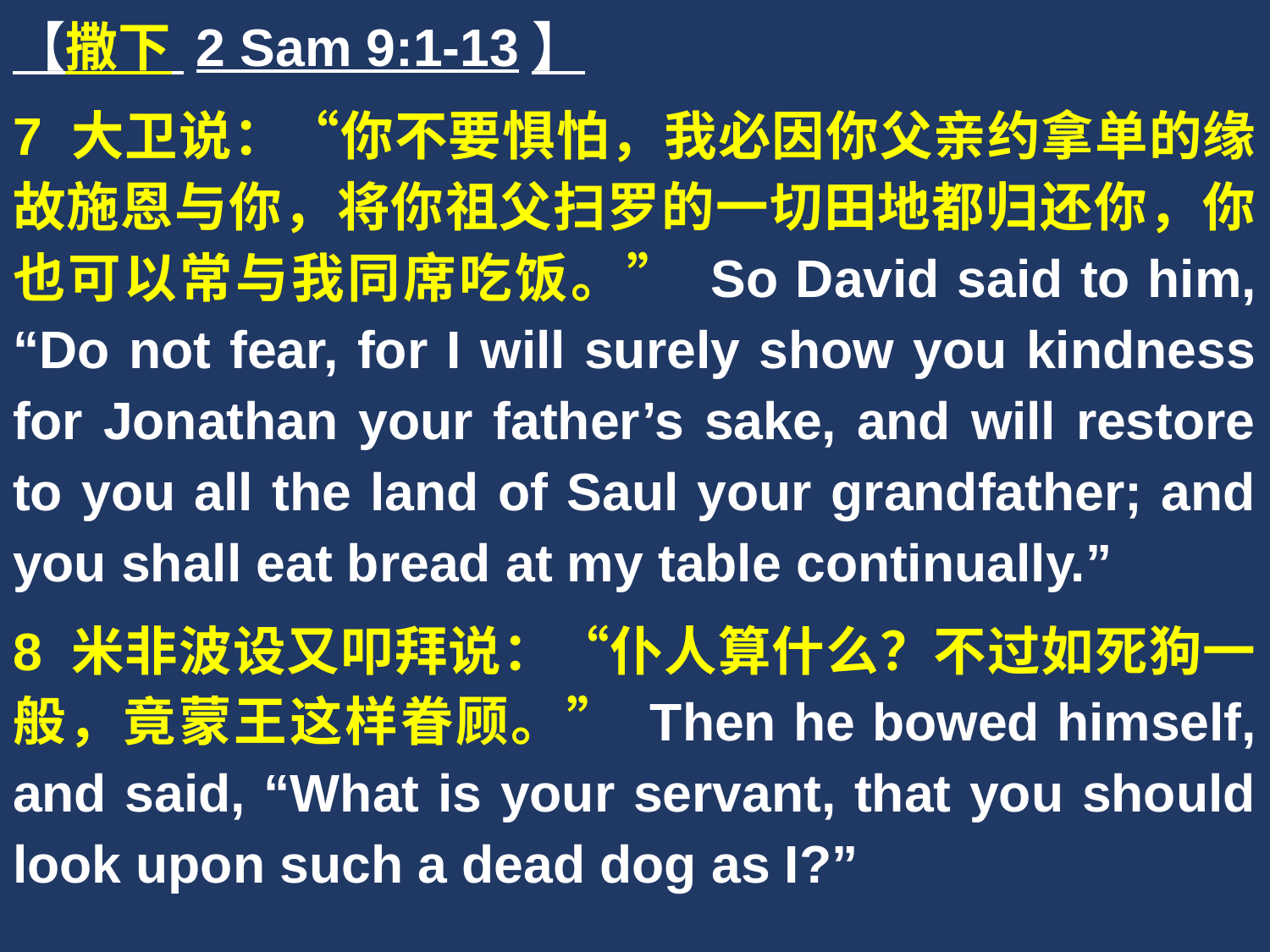

【撒下 2 Sam 9:1-13】
7 大卫说：“你不要惧怕，我必因你父亲约拿单的缘故施恩与你，将你祖父扫罗的一切田地都归还你，你也可以常与我同席吃饭。” So David said to him, “Do not fear, for I will surely show you kindness for Jonathan your father’s sake, and will restore to you all the land of Saul your grandfather; and you shall eat bread at my table continually.”
8 米非波设又叩拜说：“仆人算什么？不过如死狗一般，竟蒙王这样眷顾。” Then he bowed himself, and said, “What is your servant, that you should look upon such a dead dog as I?”